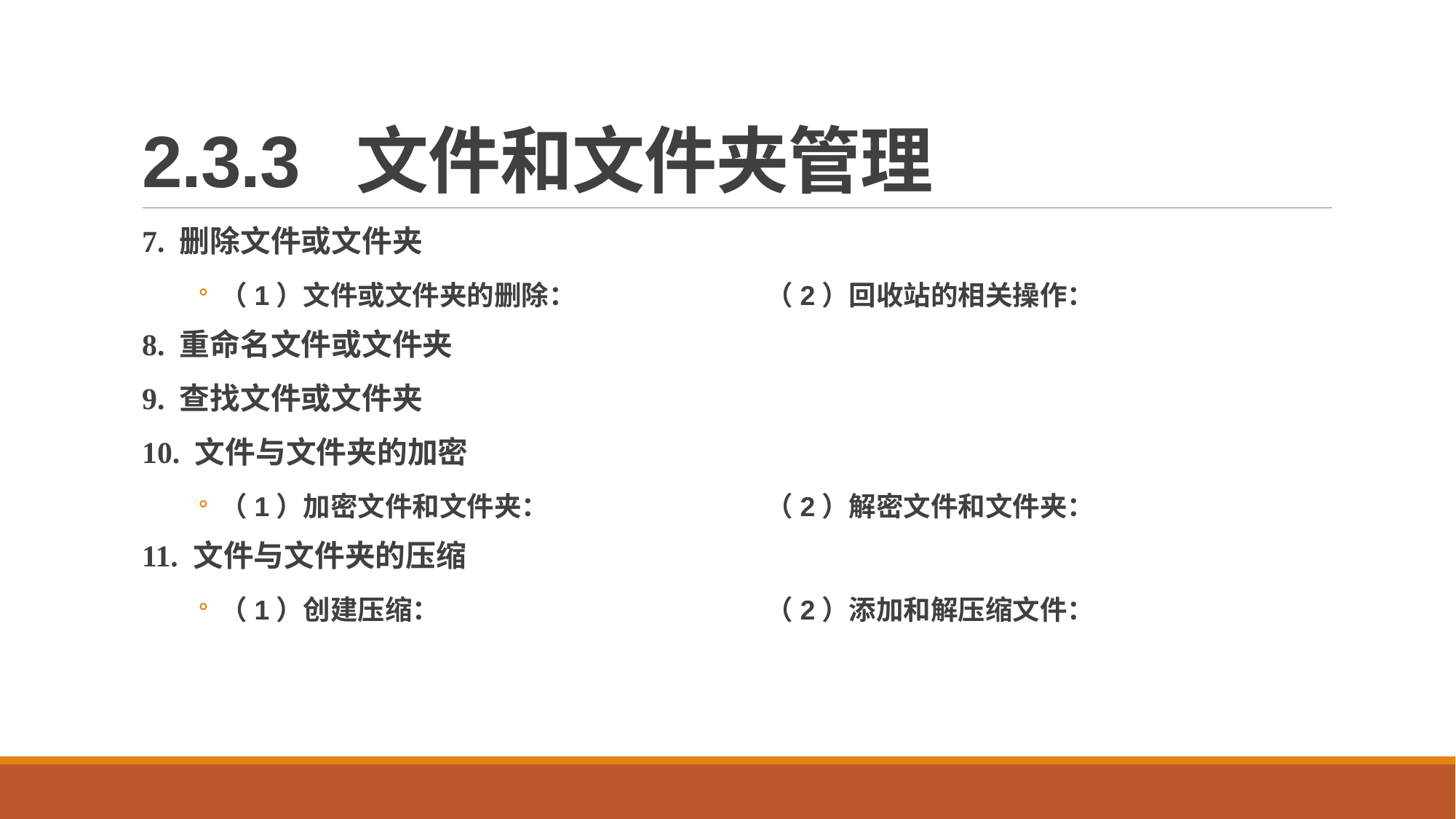

# 2.3.3  文件和文件夹管理
7. 删除文件或文件夹
（1）文件或文件夹的删除：		（2）回收站的相关操作：
8. 重命名文件或文件夹
9. 查找文件或文件夹
10. 文件与文件夹的加密
（1）加密文件和文件夹：		（2）解密文件和文件夹：
11. 文件与文件夹的压缩
（1）创建压缩：			（2）添加和解压缩文件：